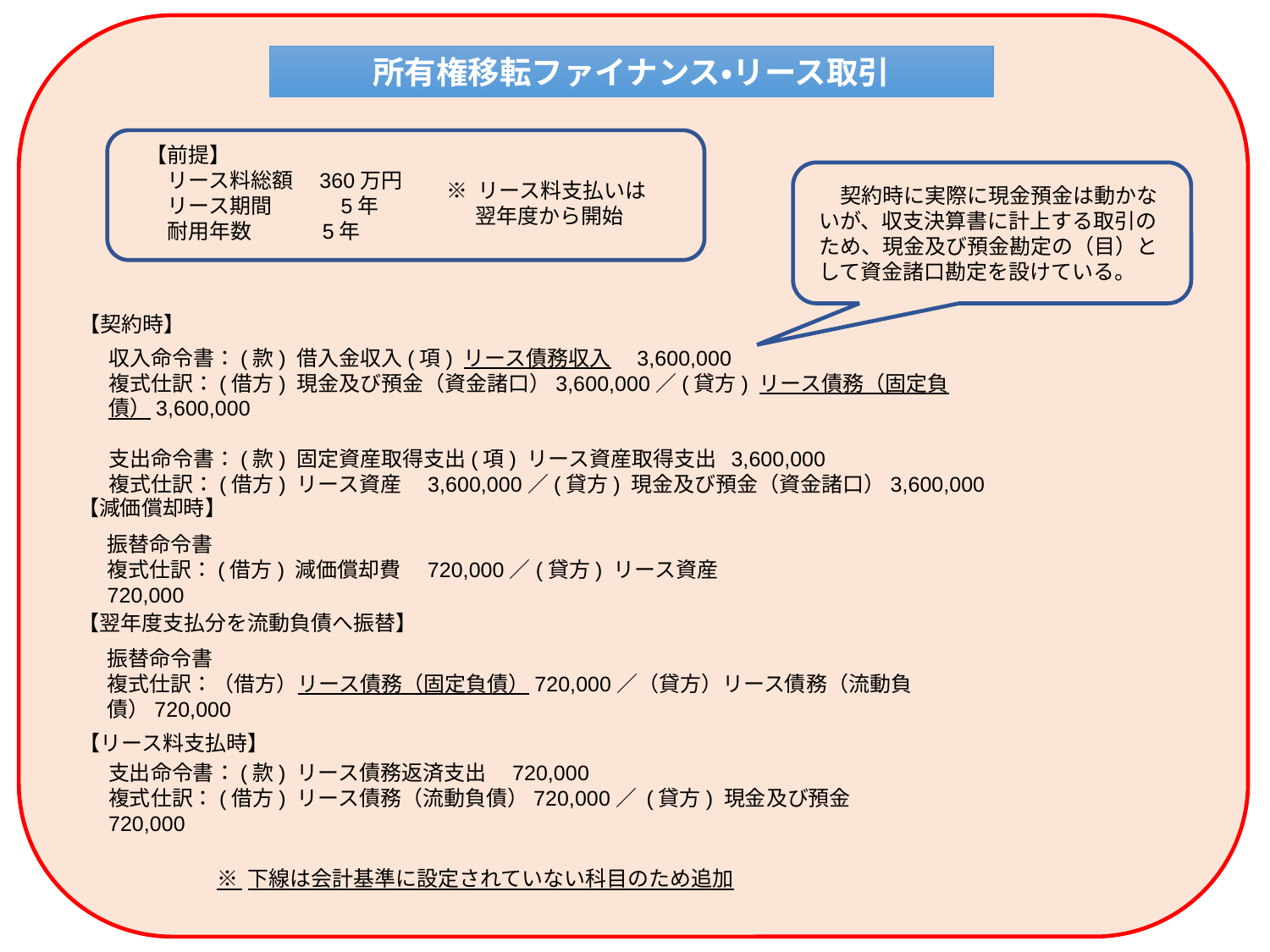

所有権移転ファイナンス・リース取引

【前提】
　リース料総額　360万円
　リース期間　　　5年
　耐用年数              5年

　契約時に実際に現金預金は動かないが、収支決算書に計上する取引のため、現金及び預金勘定の（目）として資金諸口勘定を設けている。
※ リース料支払いは
     翌年度から開始
【契約時】
収入命令書：(款) 借入金収入(項) リース債務収入　3,600,000
複式仕訳：(借方) 現金及び預金（資金諸口）3,600,000／(貸方) リース債務（固定負債）3,600,000

支出命令書：(款) 固定資産取得支出(項) リース資産取得支出  3,600,000
複式仕訳：(借方) リース資産　3,600,000／(貸方) 現金及び預金（資金諸口）3,600,000
【減価償却時】
振替命令書
複式仕訳：(借方) 減価償却費　720,000／(貸方) リース資産　720,000
【翌年度支払分を流動負債へ振替】
振替命令書
複式仕訳：（借方）リース債務（固定負債）720,000／（貸方）リース債務（流動負債）720,000
【リース料支払時】
支出命令書：(款) リース債務返済支出　720,000
複式仕訳：(借方) リース債務（流動負債）720,000／ (貸方) 現金及び預金　720,000
※ 下線は会計基準に設定されていない科目のため追加